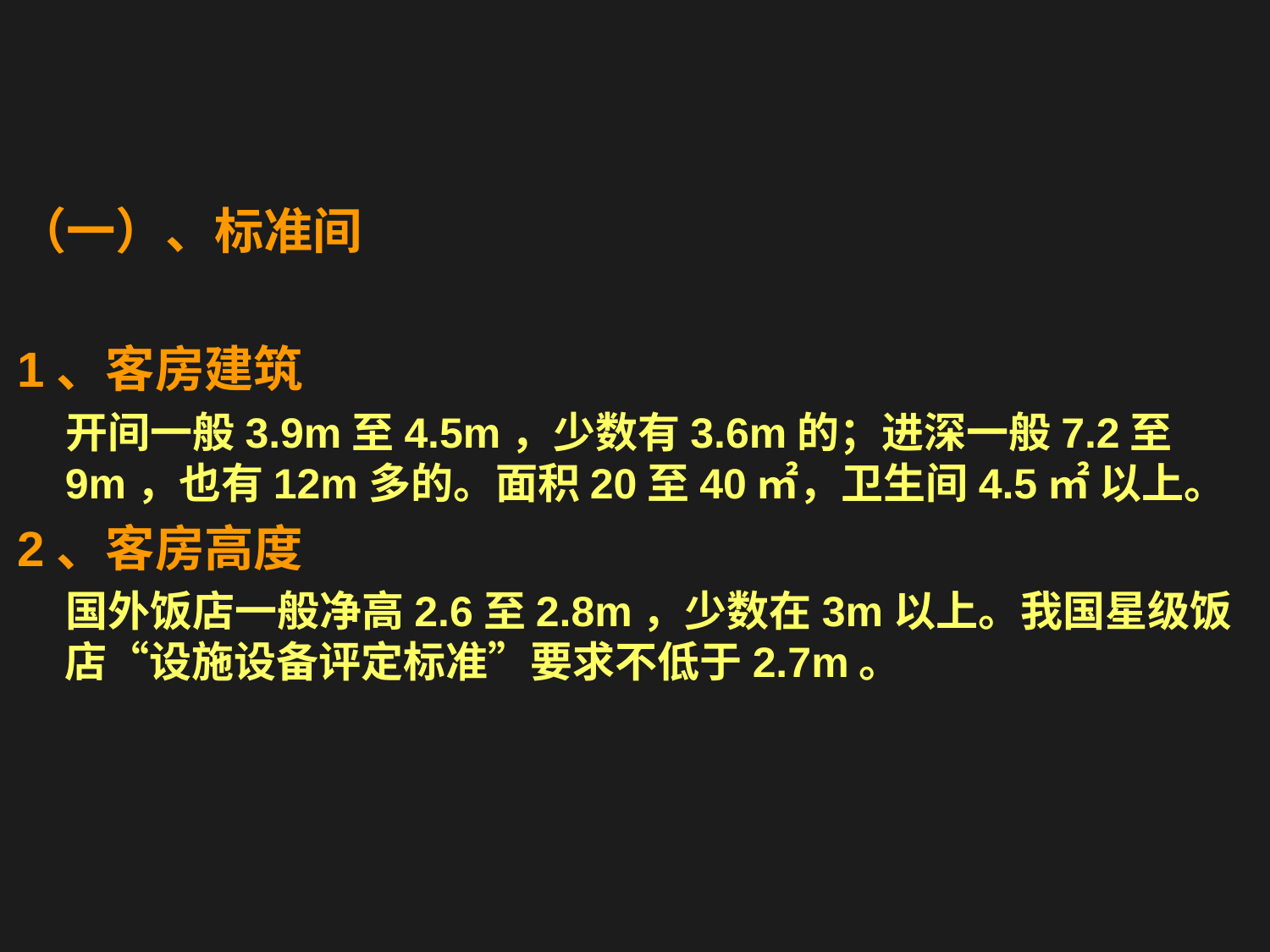

（一）、标准间

1、客房建筑
    开间一般3.9m至4.5m，少数有3.6m的；进深一般7.2至9m，也有12m多的。面积20至40㎡，卫生间4.5㎡ 以上。
2、客房高度
    国外饭店一般净高2.6至2.8m，少数在3m以上。我国星级饭店“设施设备评定标准”要求不低于2.7m。
240